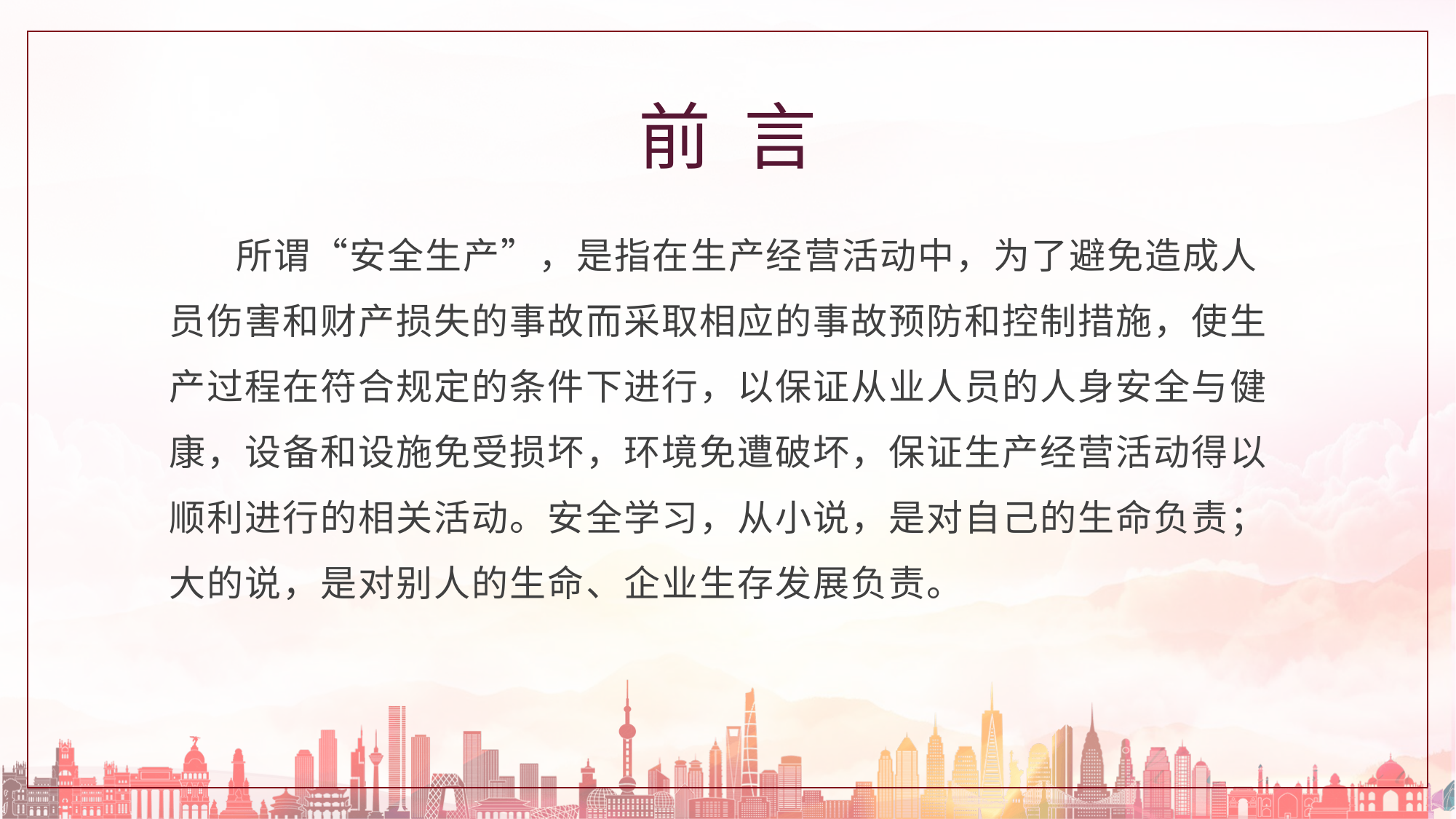

前  言
      所谓“安全生产”，是指在生产经营活动中，为了避免造成人员伤害和财产损失的事故而采取相应的事故预防和控制措施，使生产过程在符合规定的条件下进行，以保证从业人员的人身安全与健康，设备和设施免受损坏，环境免遭破坏，保证生产经营活动得以顺利进行的相关活动。安全学习，从小说，是对自己的生命负责；大的说，是对别人的生命、企业生存发展负责。